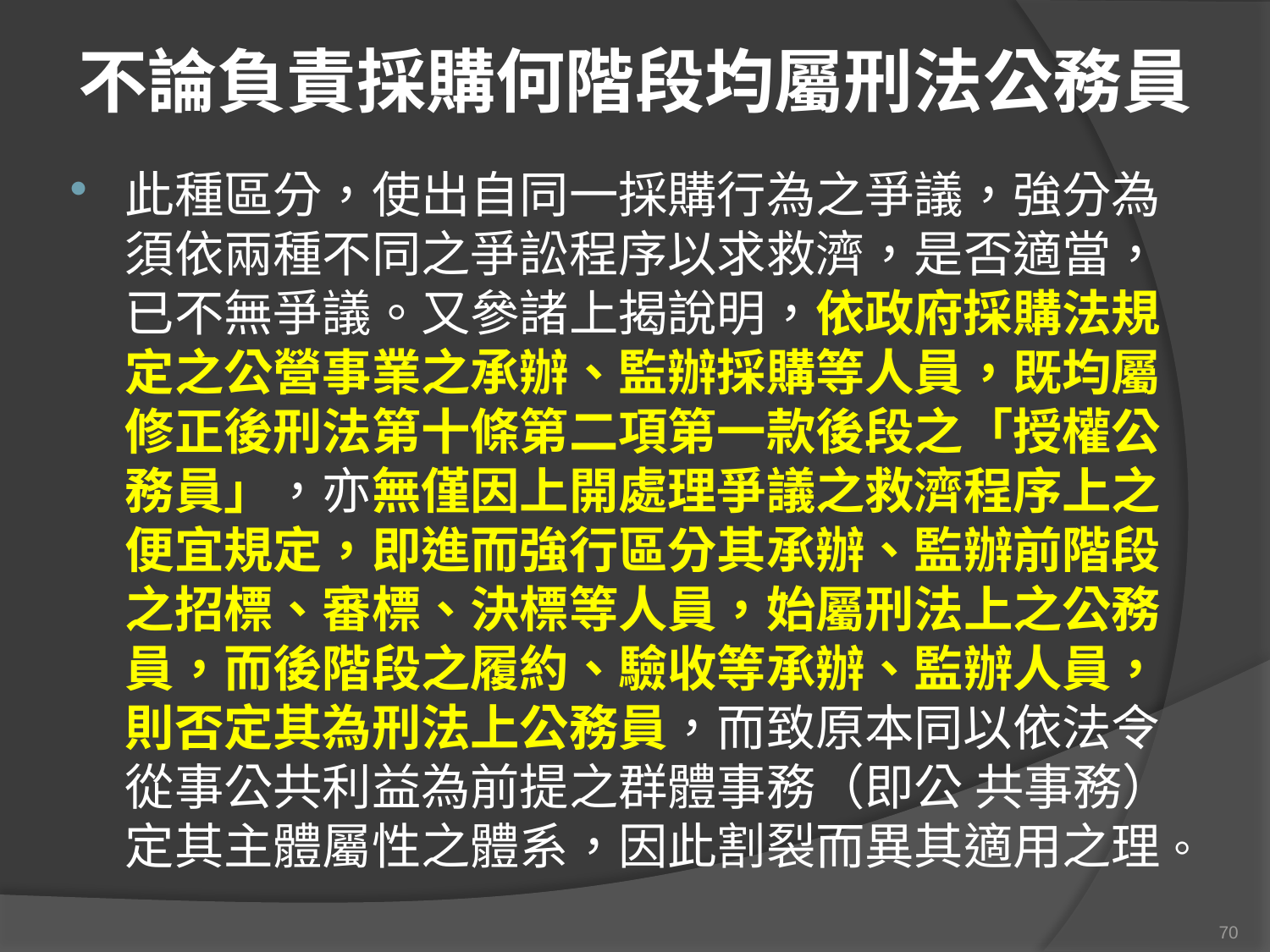

# 不論負責採購何階段均屬刑法公務員
此種區分，使出自同一採購行為之爭議，強分為須依兩種不同之爭訟程序以求救濟，是否適當，已不無爭議。又參諸上揭說明，依政府採購法規定之公營事業之承辦、監辦採購等人員，既均屬修正後刑法第十條第二項第一款後段之「授權公務員」，亦無僅因上開處理爭議之救濟程序上之便宜規定，即進而強行區分其承辦、監辦前階段之招標、審標、決標等人員，始屬刑法上之公務員，而後階段之履約、驗收等承辦、監辦人員，則否定其為刑法上公務員，而致原本同以依法令從事公共利益為前提之群體事務（即公 共事務）定其主體屬性之體系，因此割裂而異其適用之理。
70